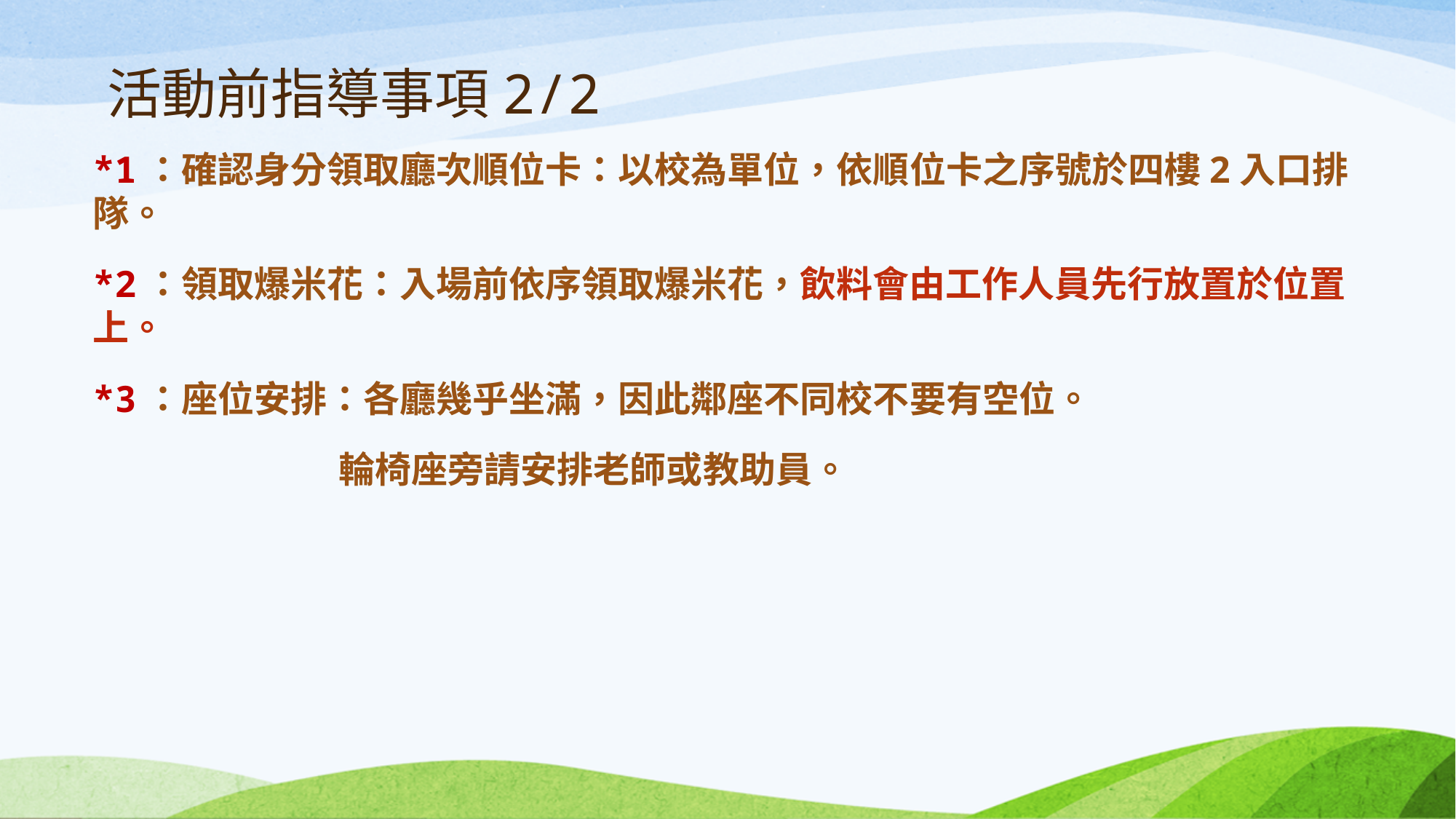

# 活動前指導事項2/2
*1：確認身分領取廳次順位卡：以校為單位，依順位卡之序號於四樓2入口排隊。
*2：領取爆米花：入場前依序領取爆米花，飲料會由工作人員先行放置於位置上。
*3：座位安排：各廳幾乎坐滿，因此鄰座不同校不要有空位。
                             輪椅座旁請安排老師或教助員。